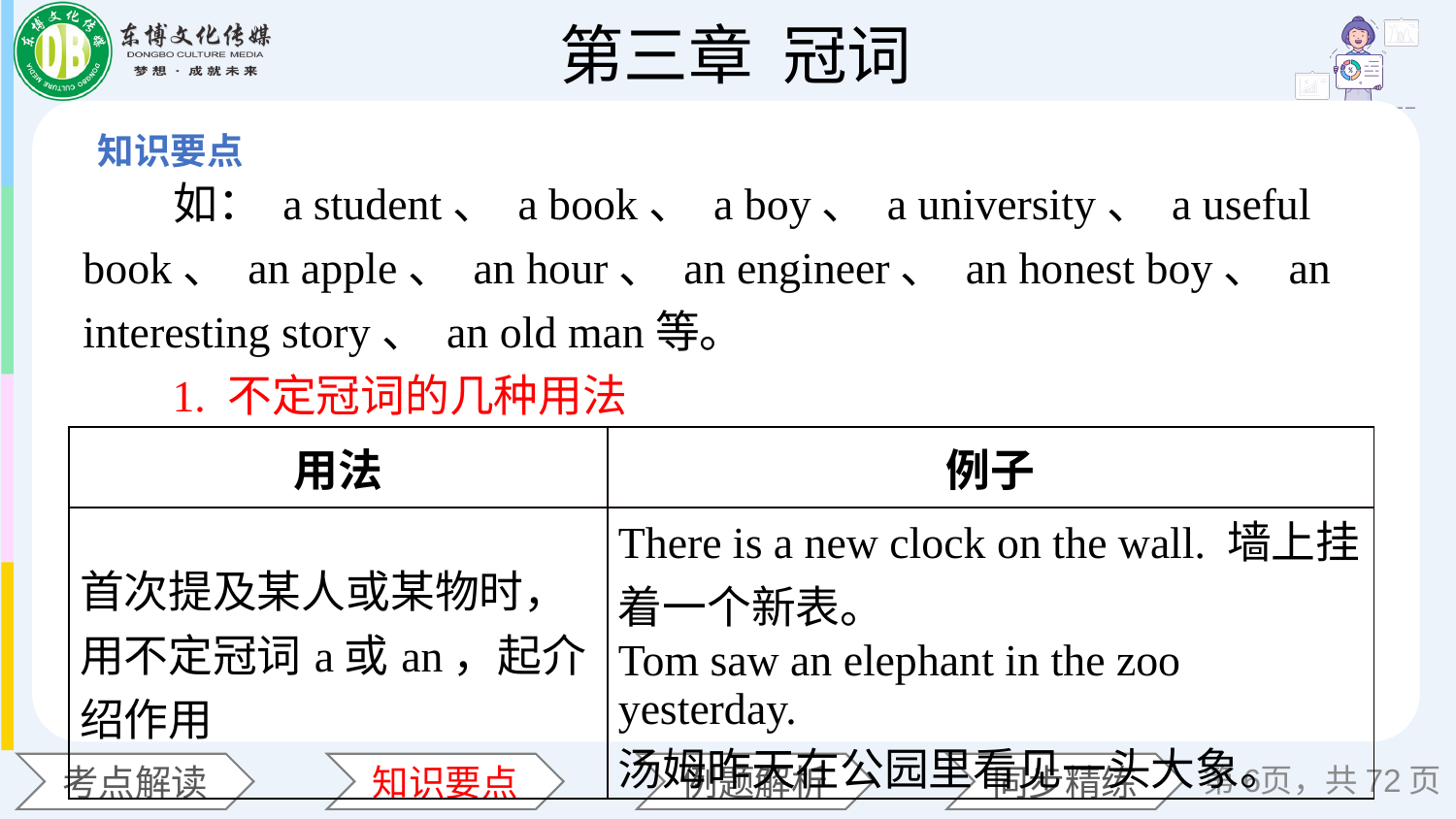

如： a student、 a book、 a boy、 a university、 a useful book、 an apple、 an hour、 an engineer、 an honest boy、 an interesting story、 an old man等。
        1. 不定冠词的几种用法

| 用法 | 例子 |
| --- | --- |
| 首次提及某人或某物时，用不定冠词a或an，起介绍作用 | There is a new clock on the wall. 墙上挂着一个新表。 Tom saw an elephant in the zoo yesterday. 汤姆昨天在公园里看见一头大象。 |
第6页，共72页